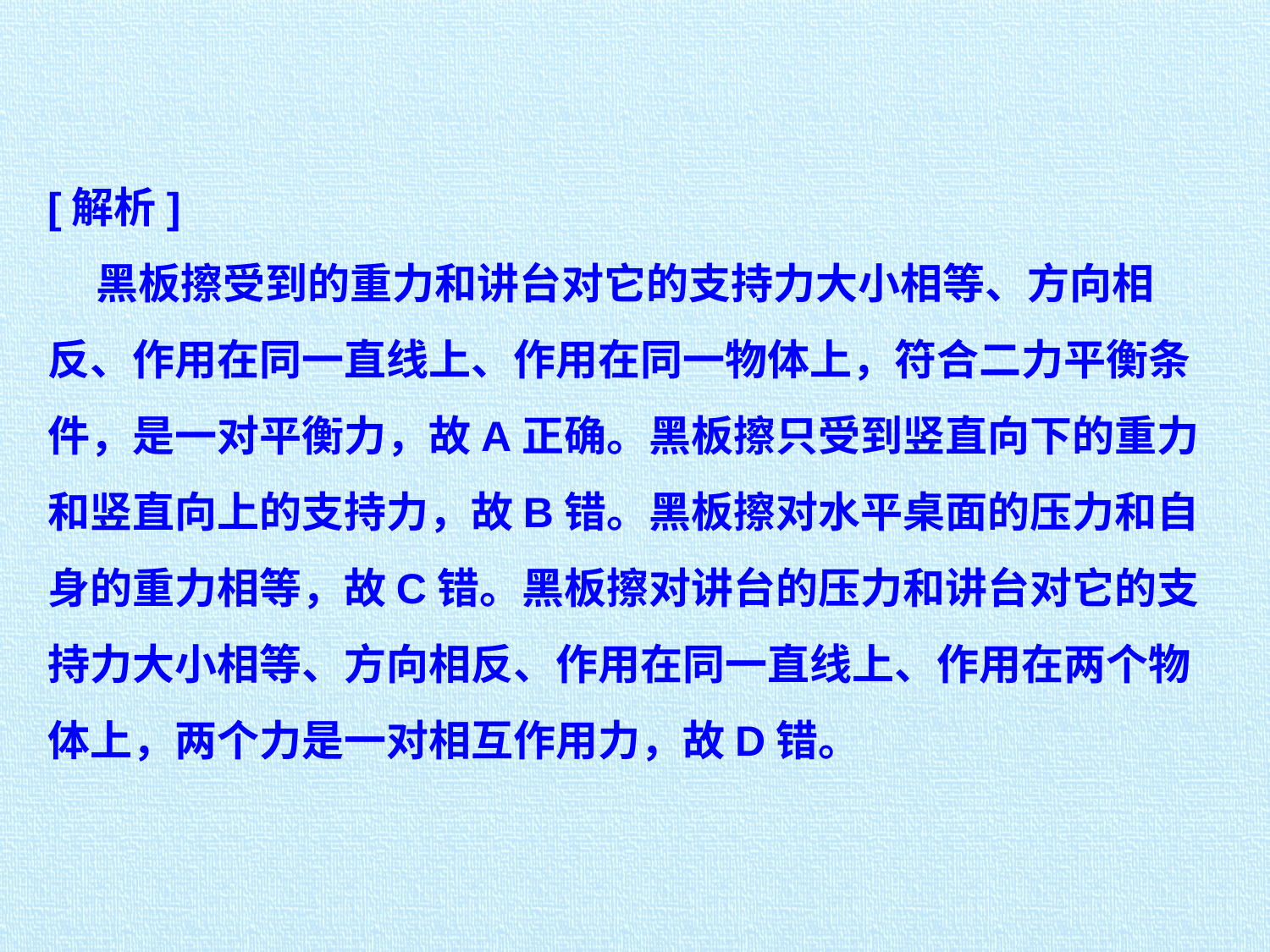

[解析]
    黑板擦受到的重力和讲台对它的支持力大小相等、方向相反、作用在同一直线上、作用在同一物体上，符合二力平衡条件，是一对平衡力，故A正确。黑板擦只受到竖直向下的重力和竖直向上的支持力，故B错。黑板擦对水平桌面的压力和自身的重力相等，故C错。黑板擦对讲台的压力和讲台对它的支持力大小相等、方向相反、作用在同一直线上、作用在两个物体上，两个力是一对相互作用力，故D错。